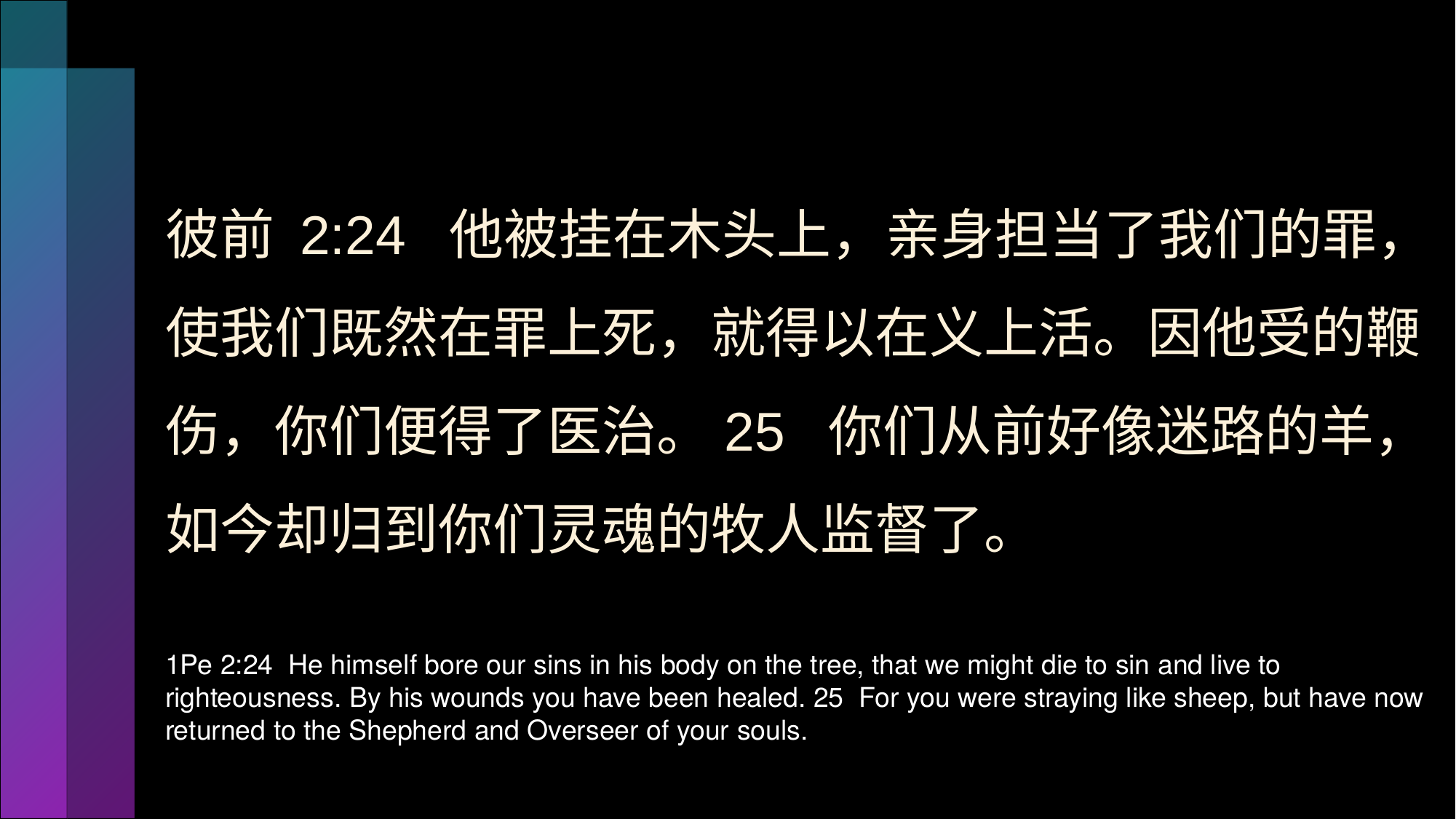

彼前 2:24  他被挂在木头上，亲身担当了我们的罪，使我们既然在罪上死，就得以在义上活。因他受的鞭伤，你们便得了医治。25  你们从前好像迷路的羊，如今却归到你们灵魂的牧人监督了。

1Pe 2:24  He himself bore our sins in his body on the tree, that we might die to sin and live to righteousness. By his wounds you have been healed. 25  For you were straying like sheep, but have now returned to the Shepherd and Overseer of your souls.